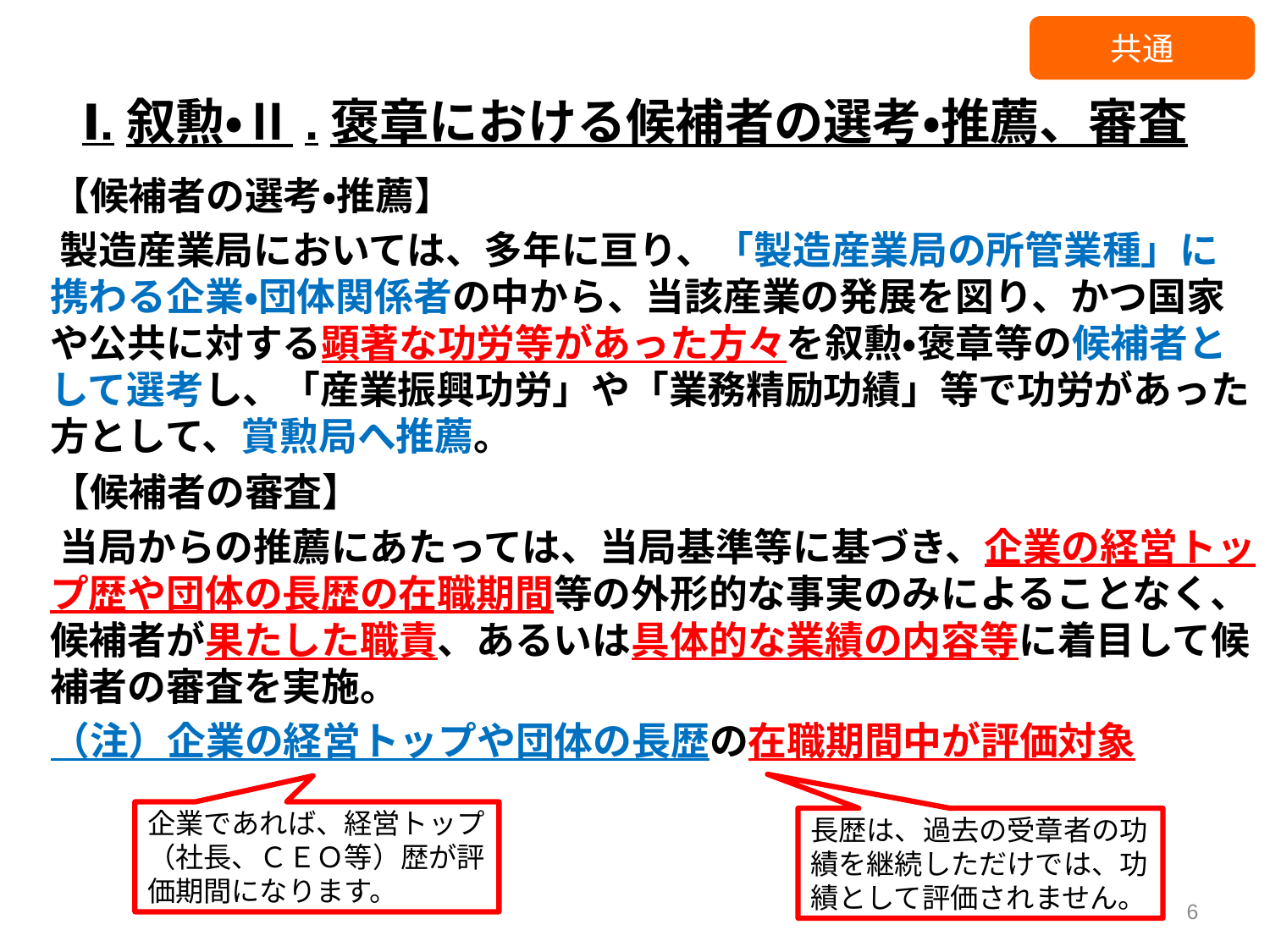

共通
Ⅰ.叙勲・Ⅱ.褒章における候補者の選考・推薦、審査
　【候補者の選考・推薦】
　 製造産業局においては、多年に亘り、「製造産業局の所管業種」に携わる企業・団体関係者の中から、当該産業の発展を図り、かつ国家や公共に対する顕著な功労等があった方々を叙勲・褒章等の候補者として選考し、「産業振興功労」や「業務精励功績」等で功労があった方として、賞勲局へ推薦。
　【候補者の審査】
　 当局からの推薦にあたっては、当局基準等に基づき、企業の経営トップ歴や団体の長歴の在職期間等の外形的な事実のみによることなく、候補者が果たした職責、あるいは具体的な業績の内容等に着目して候補者の審査を実施。
　（注）企業の経営トップや団体の長歴の在職期間中が評価対象
企業であれば、経営トップ（社長、ＣＥＯ等）歴が評価期間になります。
長歴は、過去の受章者の功績を継続しただけでは、功績として評価されません。
6